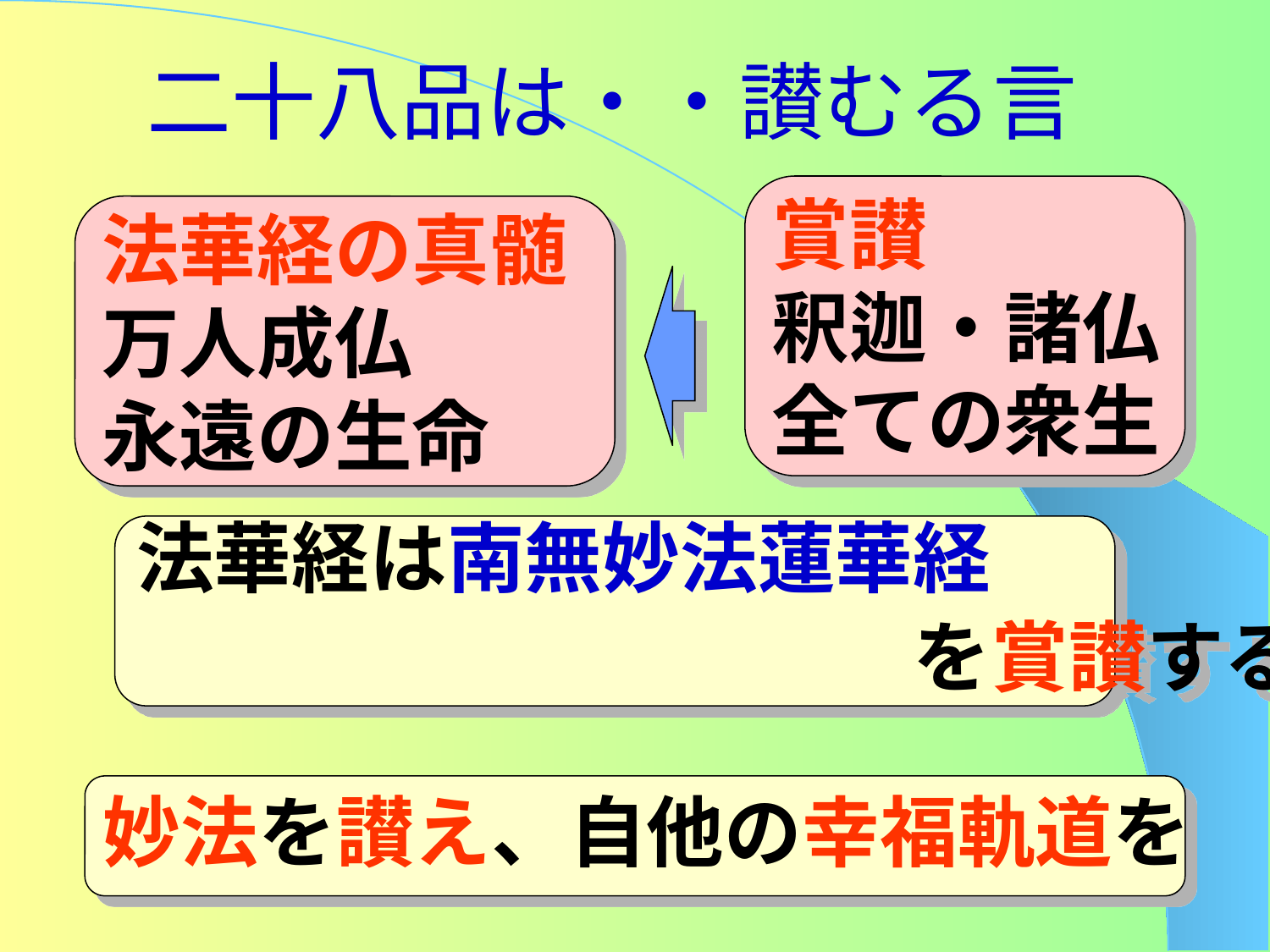

# 二十八品は・・讃むる言
賞讃
釈迦・諸仏
全ての衆生
法華経の真髄
万人成仏
永遠の生命

法華経は南無妙法蓮華経
　　　　　　　　　　を賞讃する経
妙法を讃え、自他の幸福軌道を